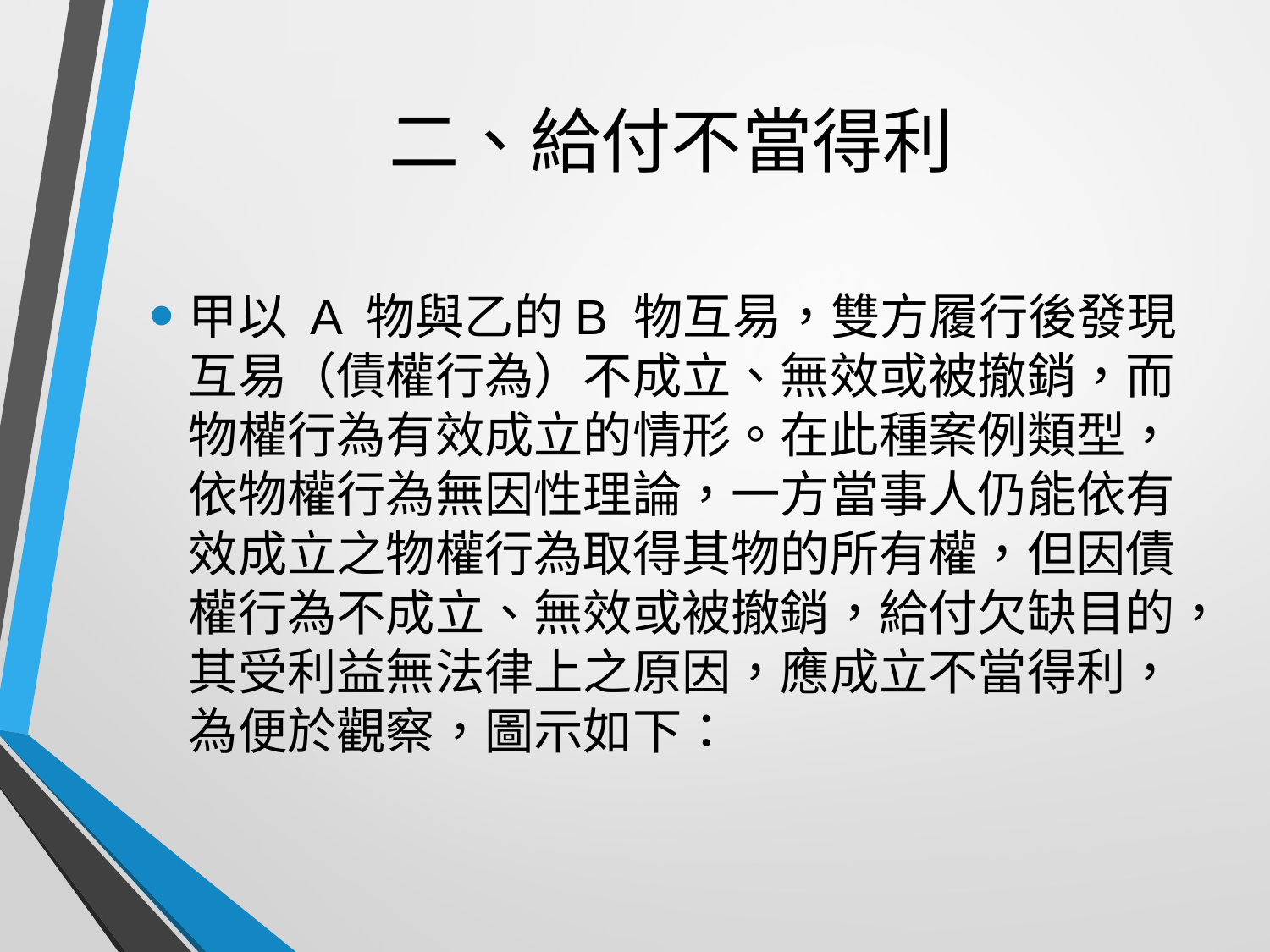

# 二、給付不當得利
甲以 A 物與乙的B 物互易，雙方履行後發現互易（債權行為）不成立、無效或被撤銷，而物權行為有效成立的情形。在此種案例類型，依物權行為無因性理論，一方當事人仍能依有效成立之物權行為取得其物的所有權，但因債權行為不成立、無效或被撤銷，給付欠缺目的，其受利益無法律上之原因，應成立不當得利，為便於觀察，圖示如下：